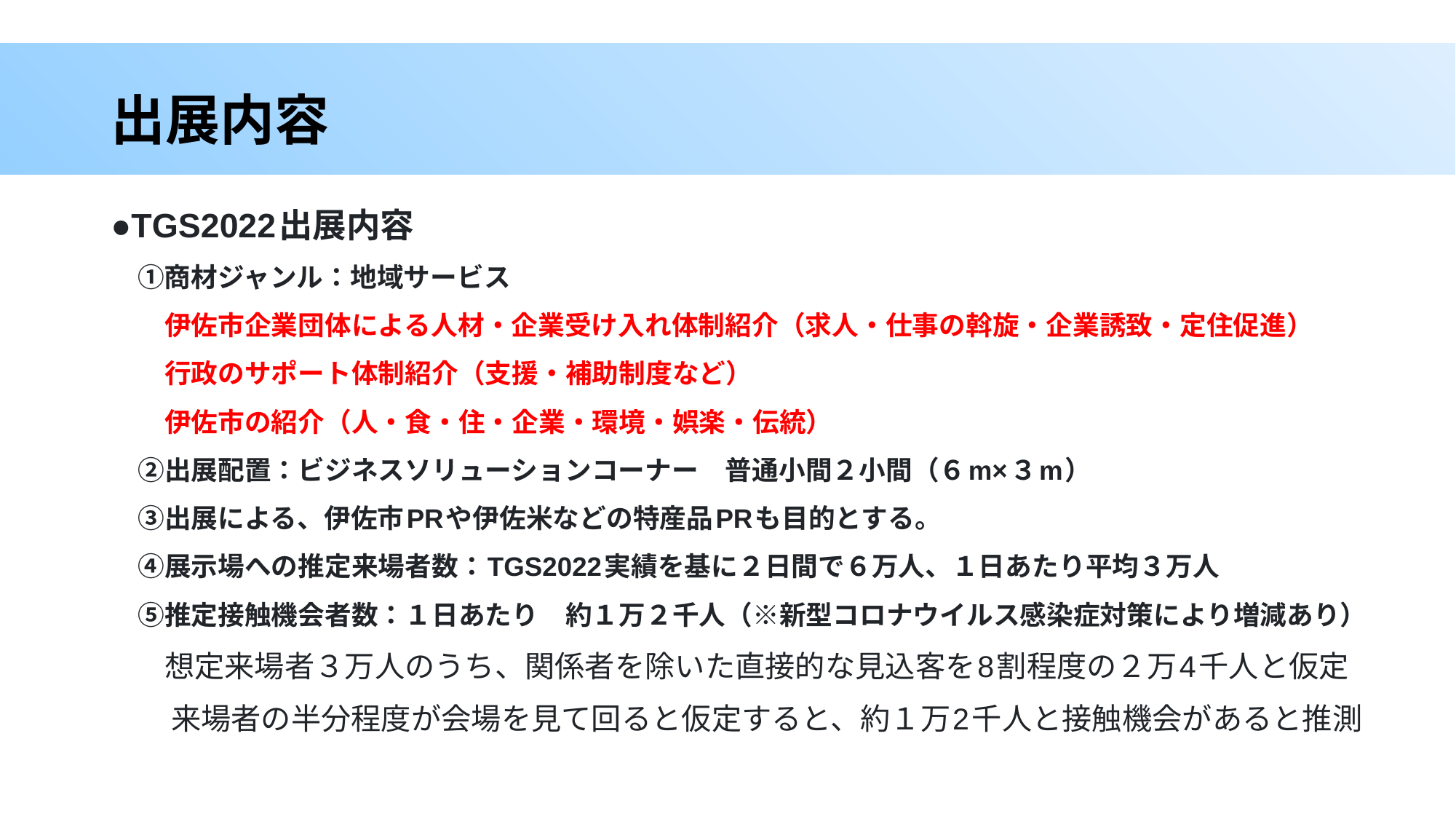

# 出展内容

●TGS2022出展内容
　①商材ジャンル：地域サービス
　　伊佐市企業団体による人材・企業受け入れ体制紹介（求人・仕事の斡旋・企業誘致・定住促進）
　　行政のサポート体制紹介（支援・補助制度など）
　　伊佐市の紹介（人・食・住・企業・環境・娯楽・伝統）
　②出展配置：ビジネスソリューションコーナー　普通小間２小間（６m×３m）
　③出展による、伊佐市PRや伊佐米などの特産品PRも目的とする。
　④展示場への推定来場者数：TGS2022実績を基に２日間で６万人、１日あたり平均３万人
　⑤推定接触機会者数：１日あたり　約１万２千人（※新型コロナウイルス感染症対策により増減あり）
　　想定来場者３万人のうち、関係者を除いた直接的な見込客を8割程度の２万4千人と仮定
　　来場者の半分程度が会場を見て回ると仮定すると、約１万2千人と接触機会があると推測